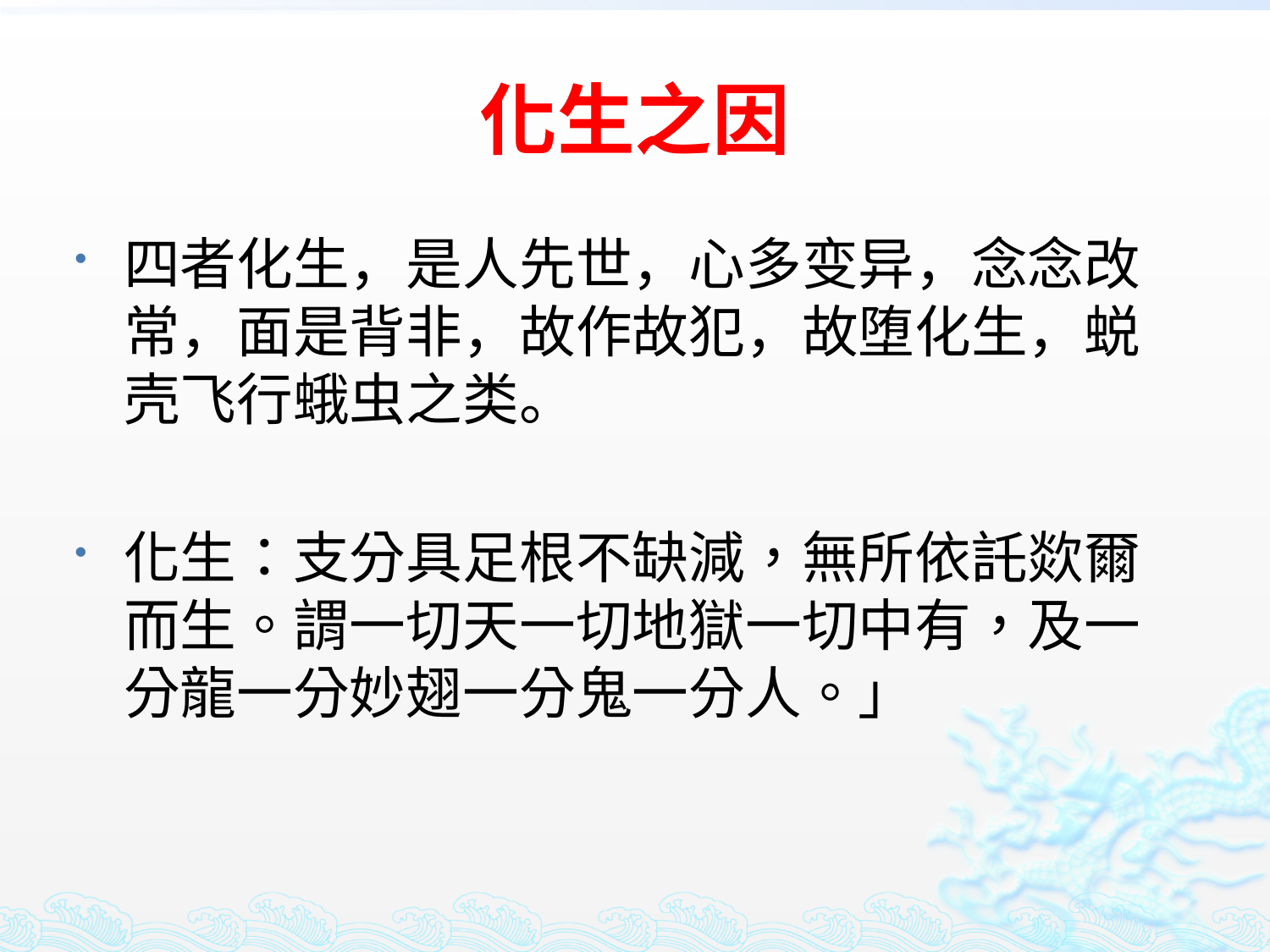

# 化生之因
四者化生，是人先世，心多变异，念念改常，面是背非，故作故犯，故堕化生，蜕壳飞行蛾虫之类。

化生：支分具足根不缺減，無所依託欻爾而生。謂一切天一切地獄一切中有，及一分龍一分妙翅一分鬼一分人。」